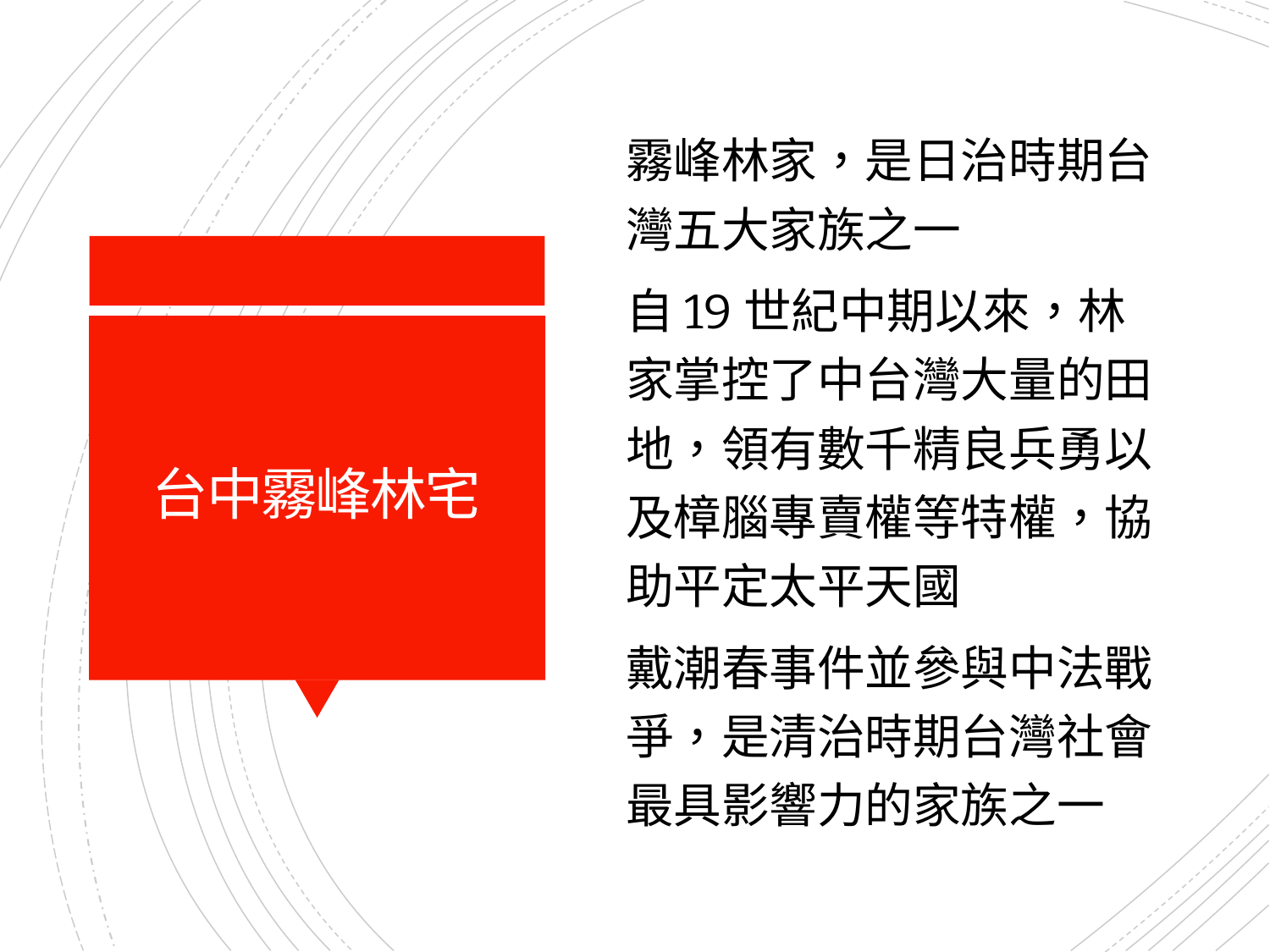

霧峰林家，是日治時期台灣五大家族之一
自19世紀中期以來，林家掌控了中台灣大量的田地，領有數千精良兵勇以及樟腦專賣權等特權，協助平定太平天國
戴潮春事件並參與中法戰爭，是清治時期台灣社會最具影響力的家族之一
# 台中霧峰林宅